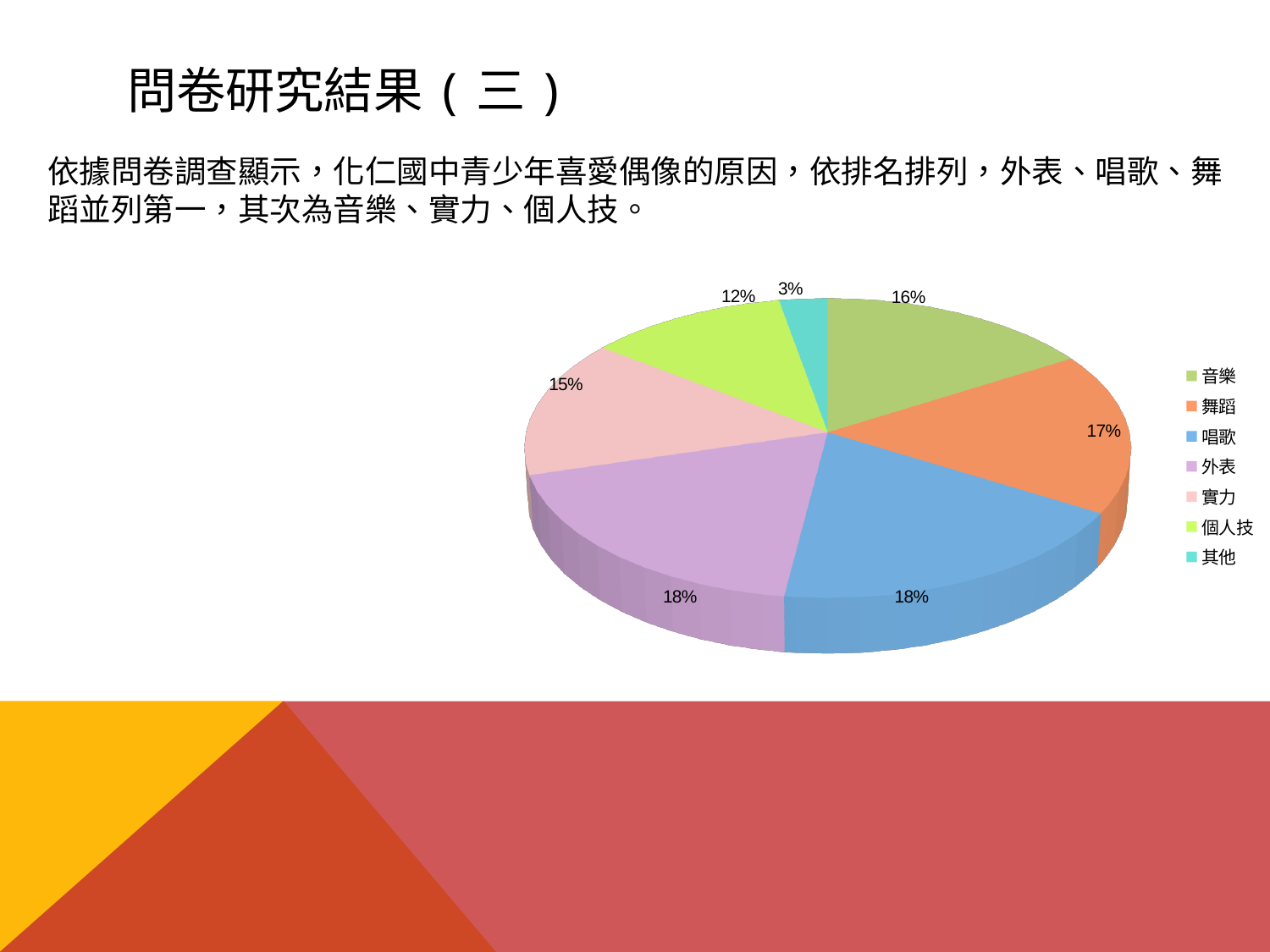

# 問卷研究結果(三)
依據問卷調查顯示，化仁國中青少年喜愛偶像的原因，依排名排列，外表、唱歌、舞蹈並列第一，其次為音樂、實力、個人技。

[unsupported chart]